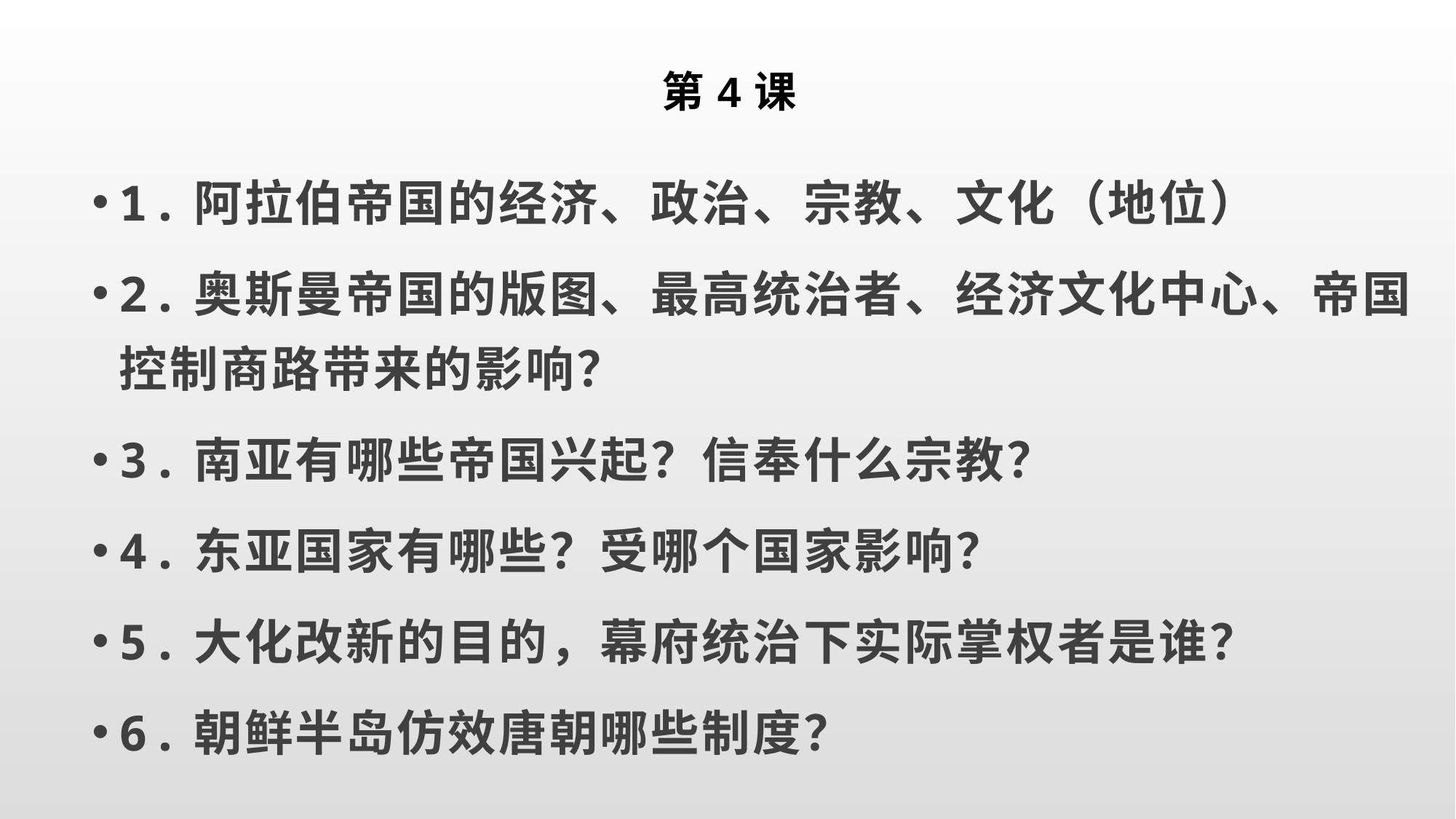

# 第4课
1.阿拉伯帝国的经济、政治、宗教、文化（地位）
2.奥斯曼帝国的版图、最高统治者、经济文化中心、帝国控制商路带来的影响？
3.南亚有哪些帝国兴起？信奉什么宗教？
4.东亚国家有哪些？受哪个国家影响？
5.大化改新的目的，幕府统治下实际掌权者是谁？
6.朝鲜半岛仿效唐朝哪些制度？